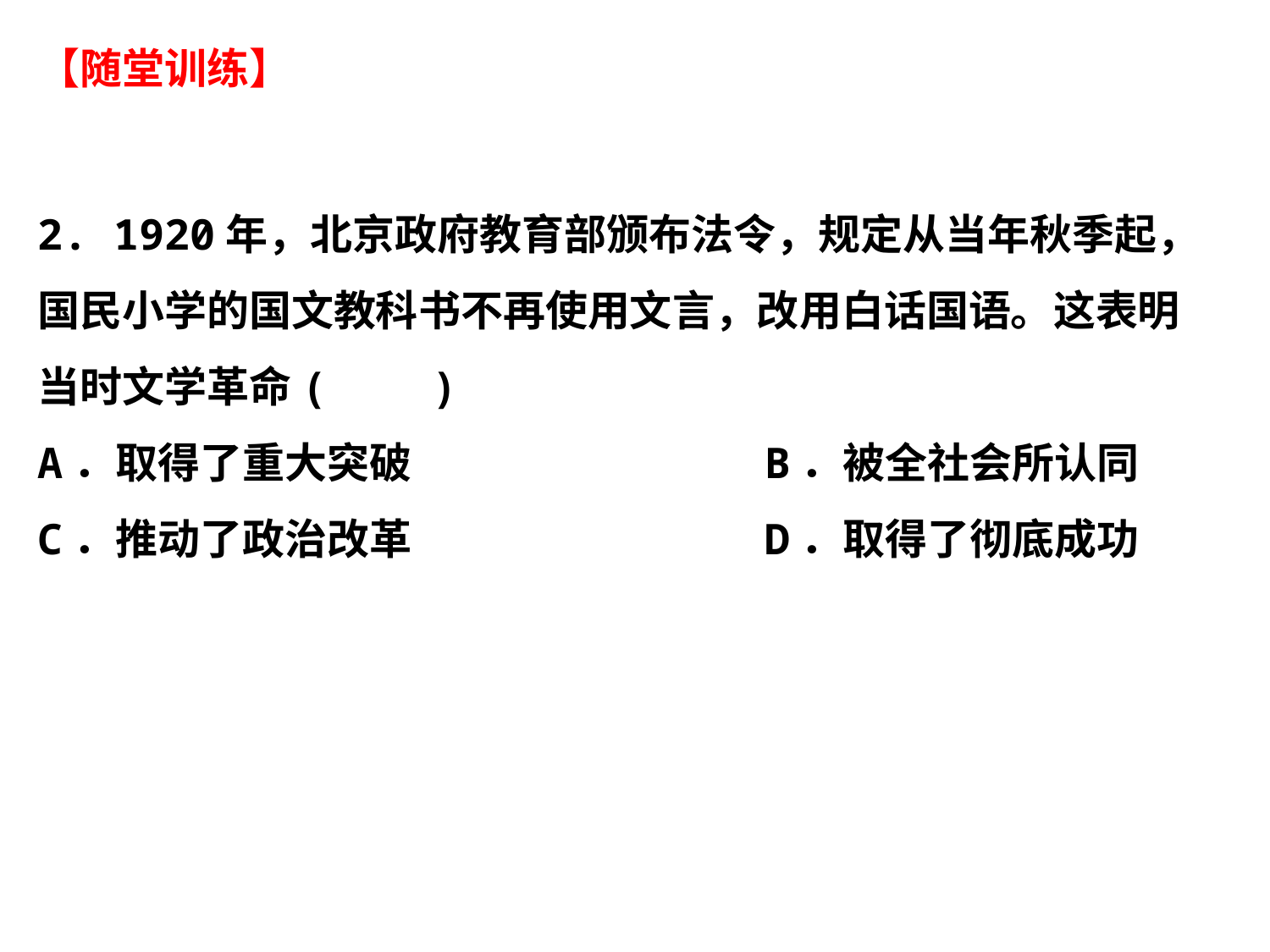

【随堂训练】
2. 1920年，北京政府教育部颁布法令，规定从当年秋季起，国民小学的国文教科书不再使用文言，改用白话国语。这表明当时文学革命(　　)
A．取得了重大突破                                    B．被全社会所认同
C．推动了政治改革                                    D．取得了彻底成功